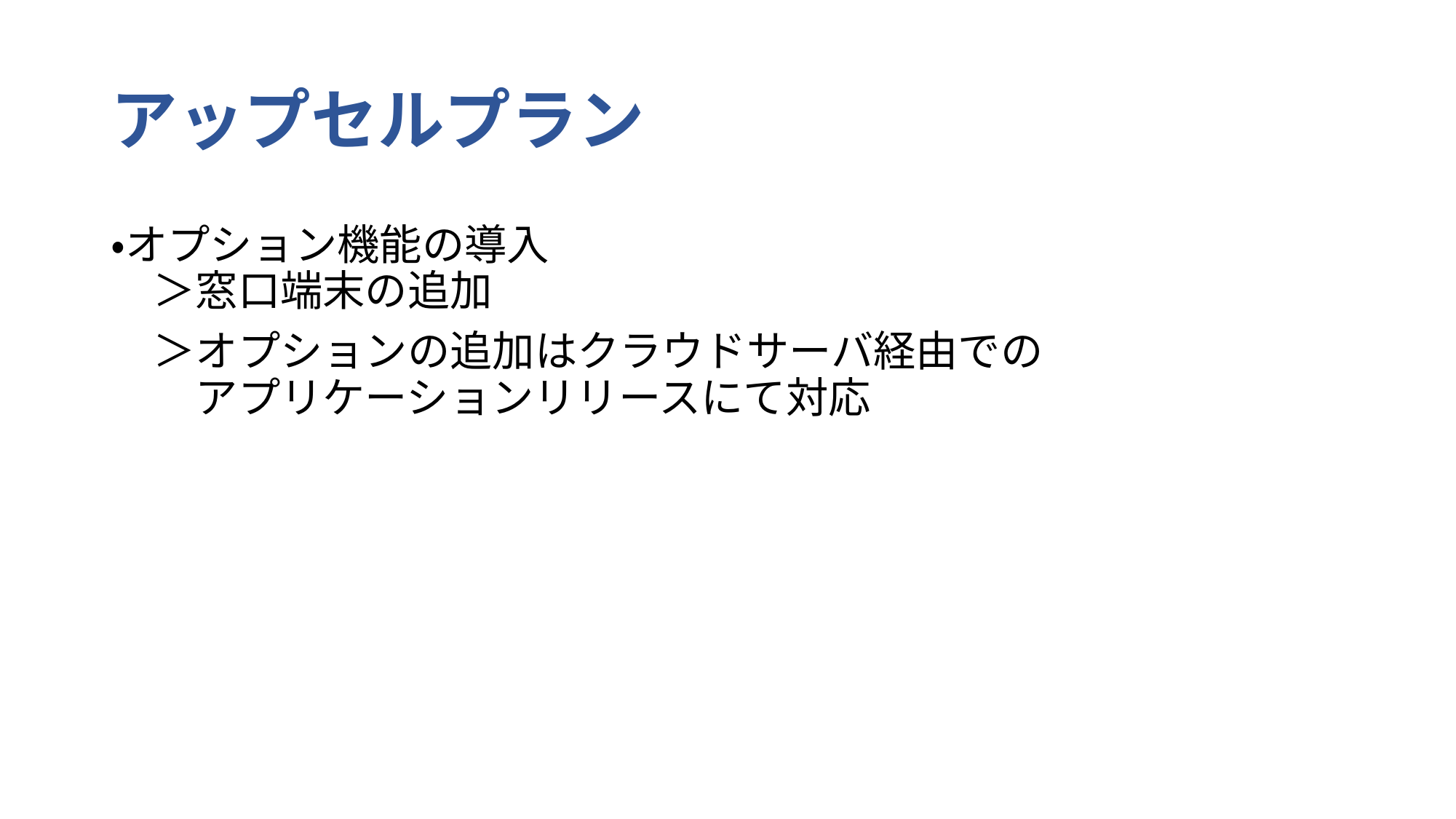

# アップセルプラン
・オプション機能の導入
　＞窓口端末の追加
　＞オプションの追加はクラウドサーバ経由での
　　アプリケーションリリースにて対応